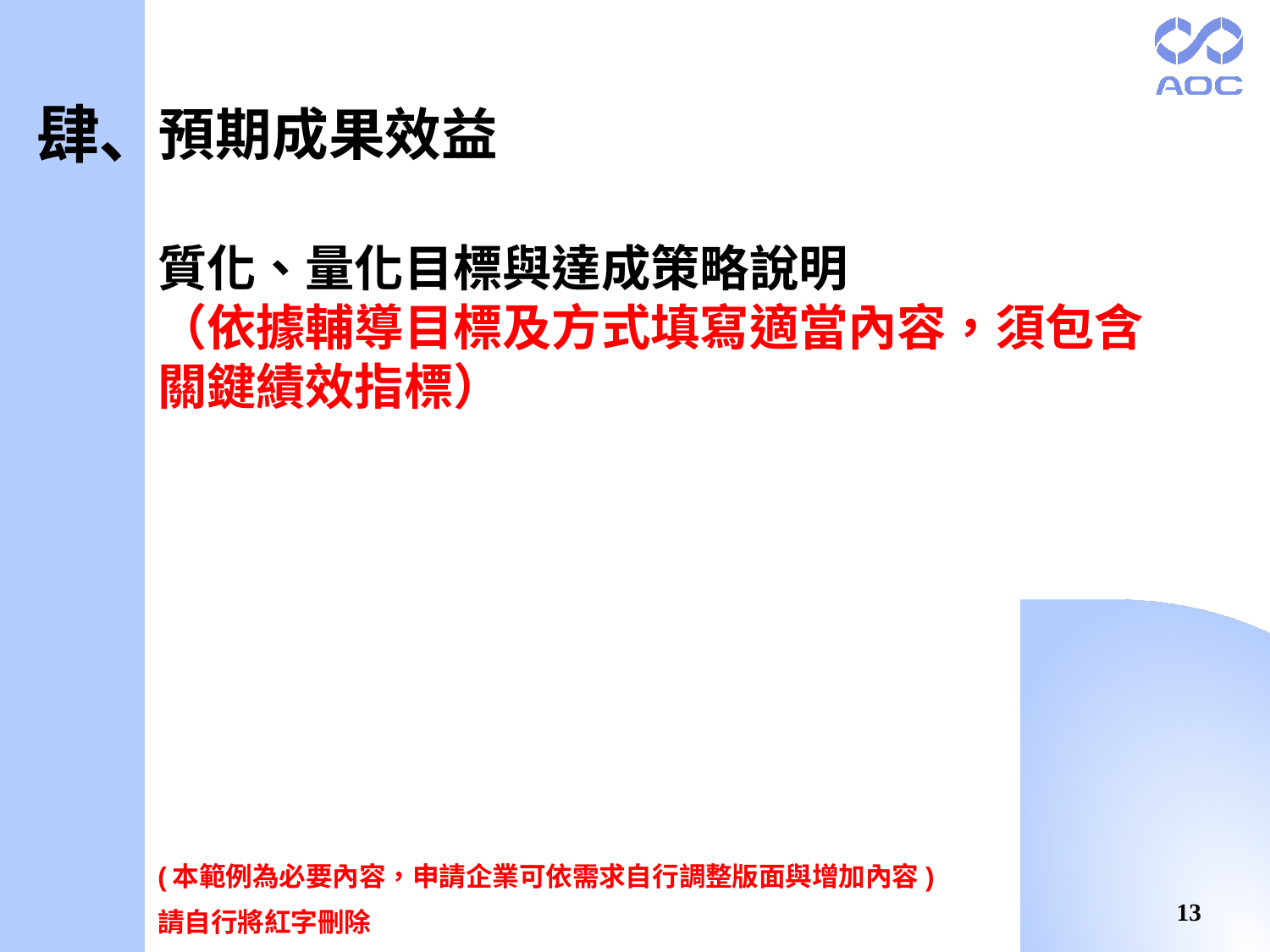

肆､
預期成果效益
質化、量化目標與達成策略說明
（依據輔導目標及方式填寫適當內容，須包含關鍵績效指標）
(本範例為必要內容，申請企業可依需求自行調整版面與增加內容)
請自行將紅字刪除